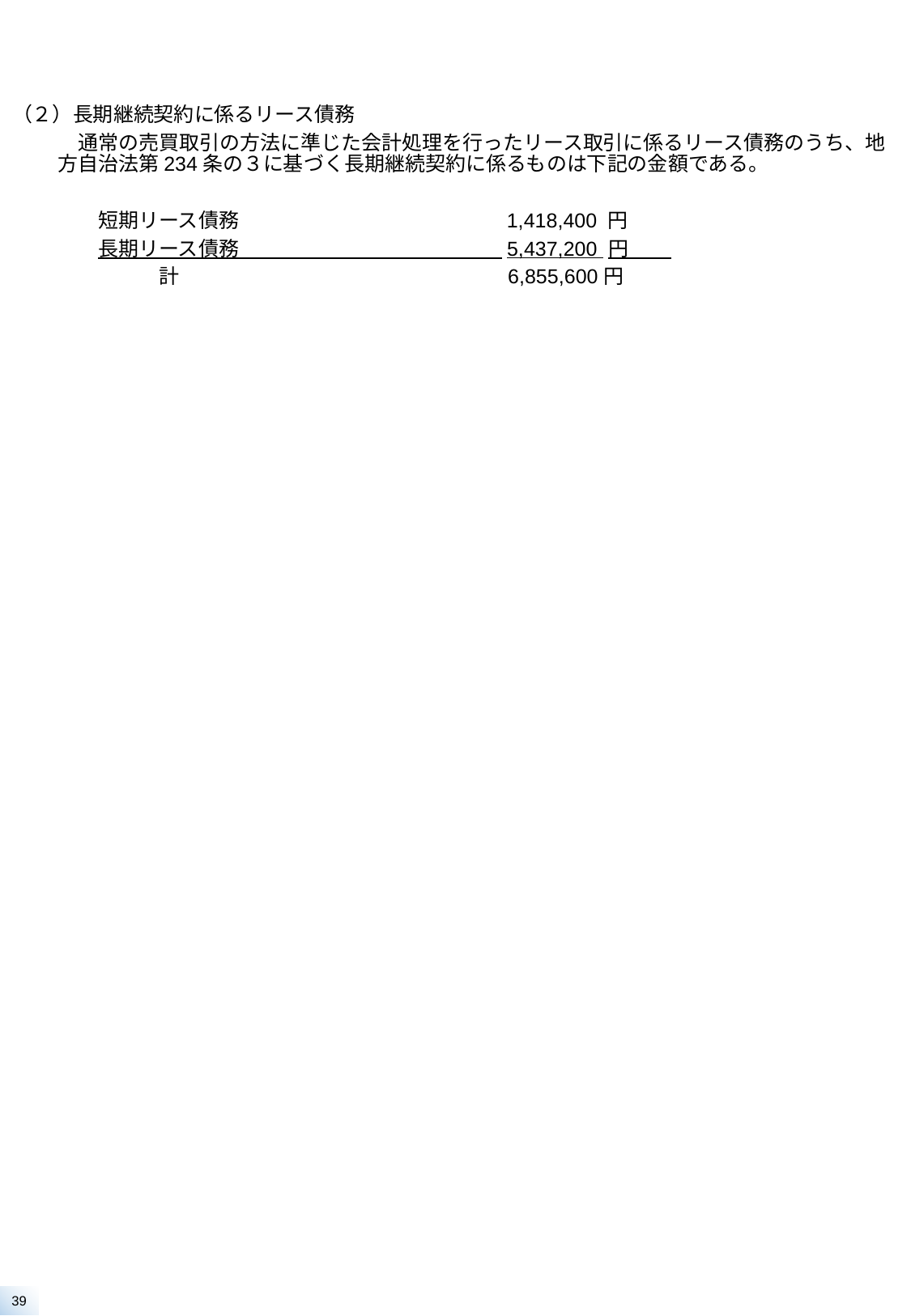

（２）長期継続契約に係るリース債務
　通常の売買取引の方法に準じた会計処理を行ったリース取引に係るリース債務のうち、地方自治法第234条の３に基づく長期継続契約に係るものは下記の金額である。

　　短期リース債務　　　　　　　　　　　　　1,418,400 円
　　長期リース債務　　　　　　　　　　　　　5,437,200 円
　　　　　計　　　　　　　　　　　　　　　　6,855,600円

39